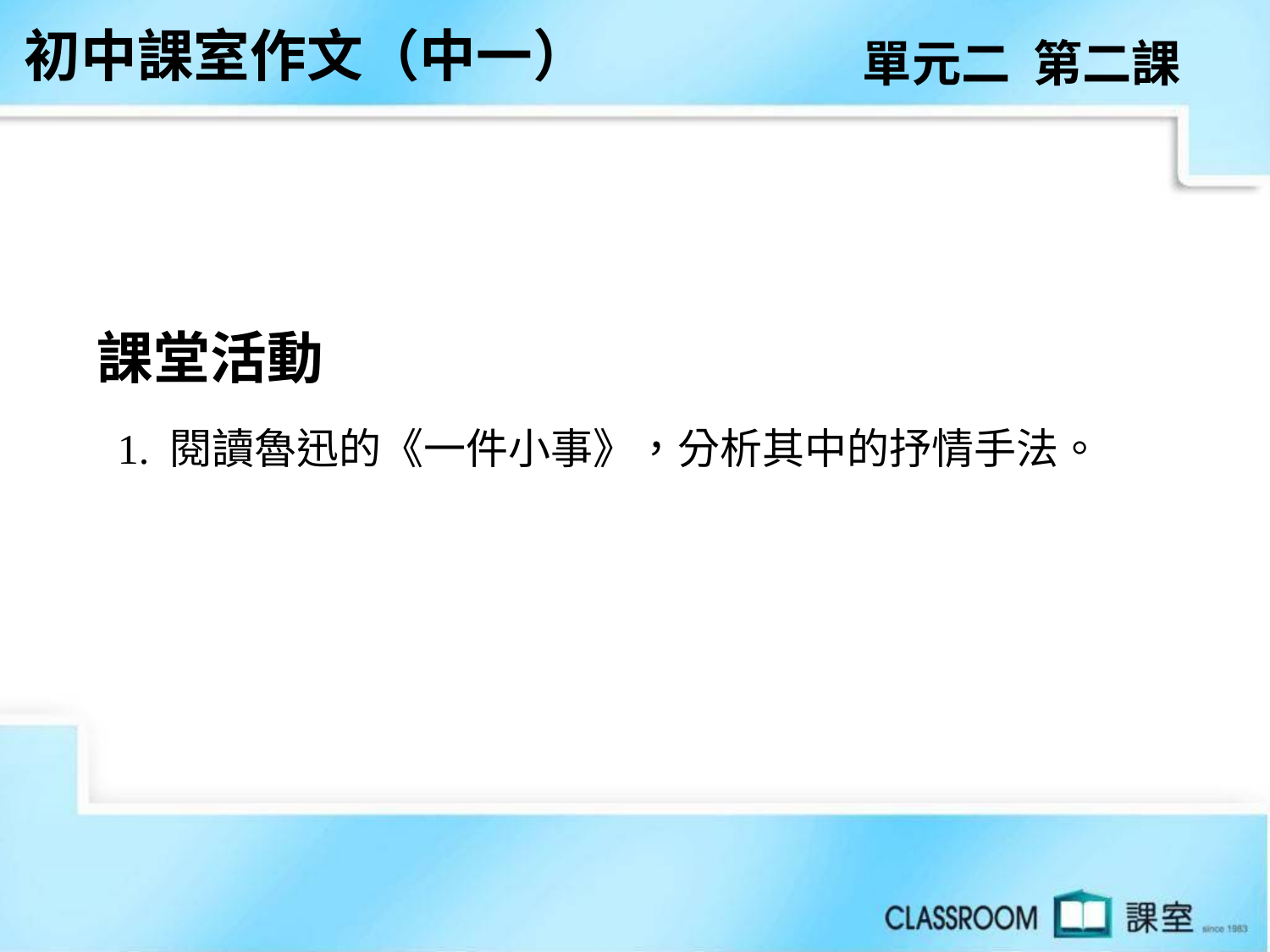

初中課室作文（中一）
單元二  第二課
課堂活動
1. 閱讀魯迅的《一件小事》，分析其中的抒情手法。